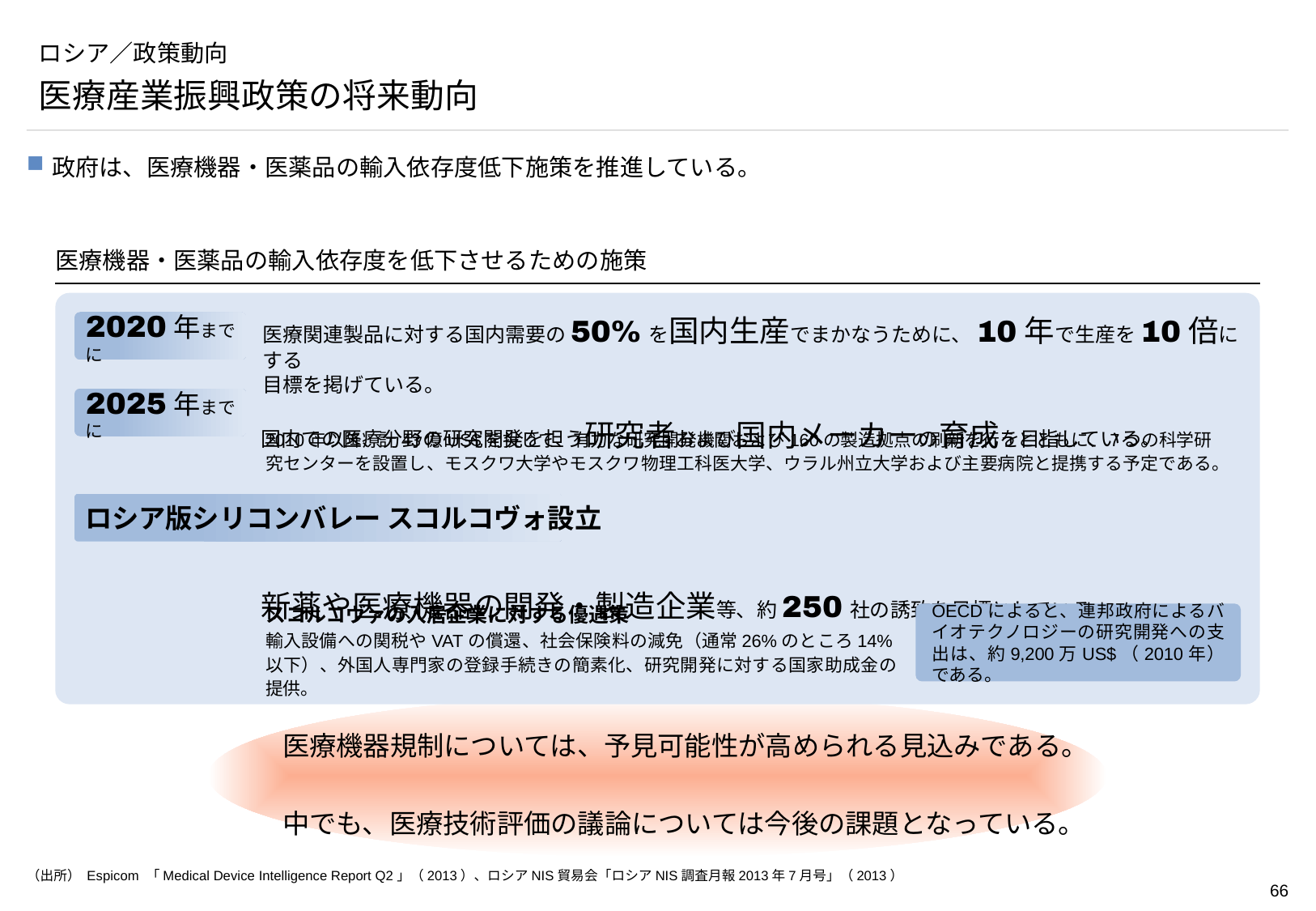

# ロシア／政策動向
医療産業振興政策の将来動向
政府は、医療機器・医薬品の輸入依存度低下施策を推進している。
医療機器・医薬品の輸入依存度を低下させるための施策
医療関連製品に対する国内需要の50%を国内生産でまかなうために、10年で生産を10倍にする
目標を掲げている。
国内での医療分野の研究開発を担う研究者および国内メーカーの育成を目指している。

新薬や医療機器の開発・製造企業等、約250社の誘致を目標としている。

2020年までに
2025年までに
2010年以降、計43億US$を投じて、有力な研究開発機関および160の製造拠点の刷新を行うとともに、7つの科学研究センターを設置し、モスクワ大学やモスクワ物理工科医大学、ウラル州立大学および主要病院と提携する予定である。
ロシア版シリコンバレー スコルコヴォ設立
スコルコヴァの入居企業に対する優遇策
輸入設備への関税やVATの償還、社会保険料の減免（通常26%のところ14%以下）、外国人専門家の登録手続きの簡素化、研究開発に対する国家助成金の提供。
OECDによると、連邦政府によるバイオテクノロジーの研究開発への支出は、約9,200万US$（2010年）である。

医療機器規制については、予見可能性が高められる見込みである。
中でも、医療技術評価の議論については今後の課題となっている。
（出所） Espicom 「Medical Device Intelligence Report Q2」（2013）、ロシアNIS貿易会「ロシアNIS調査月報2013年7月号」（2013）